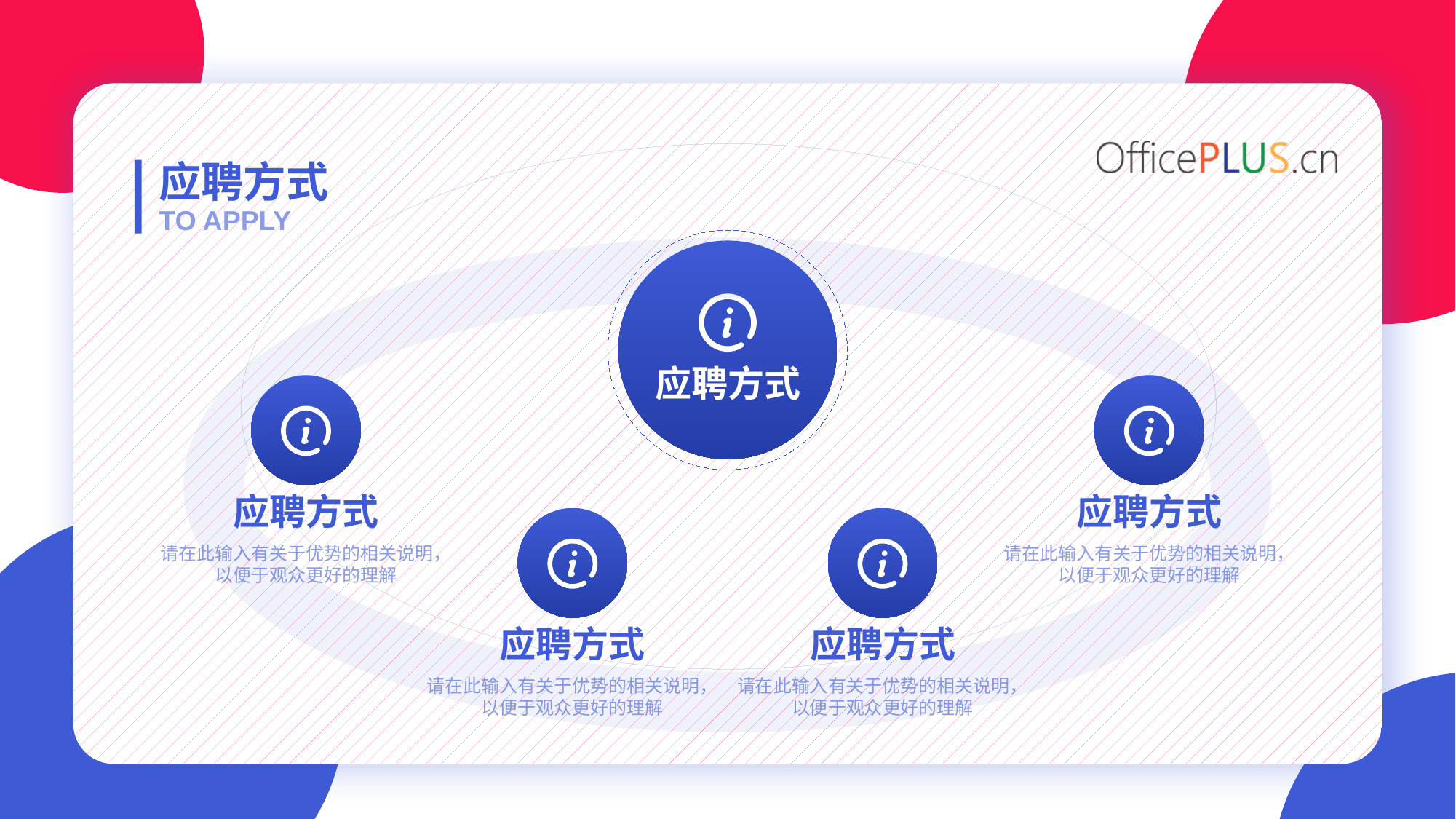

应聘方式

TO APPLY

应聘方式

应聘方式
请在此输入有关于优势的相关说明，以便于观众更好的理解

应聘方式
请在此输入有关于优势的相关说明，以便于观众更好的理解

应聘方式
请在此输入有关于优势的相关说明，以便于观众更好的理解

应聘方式
请在此输入有关于优势的相关说明，以便于观众更好的理解